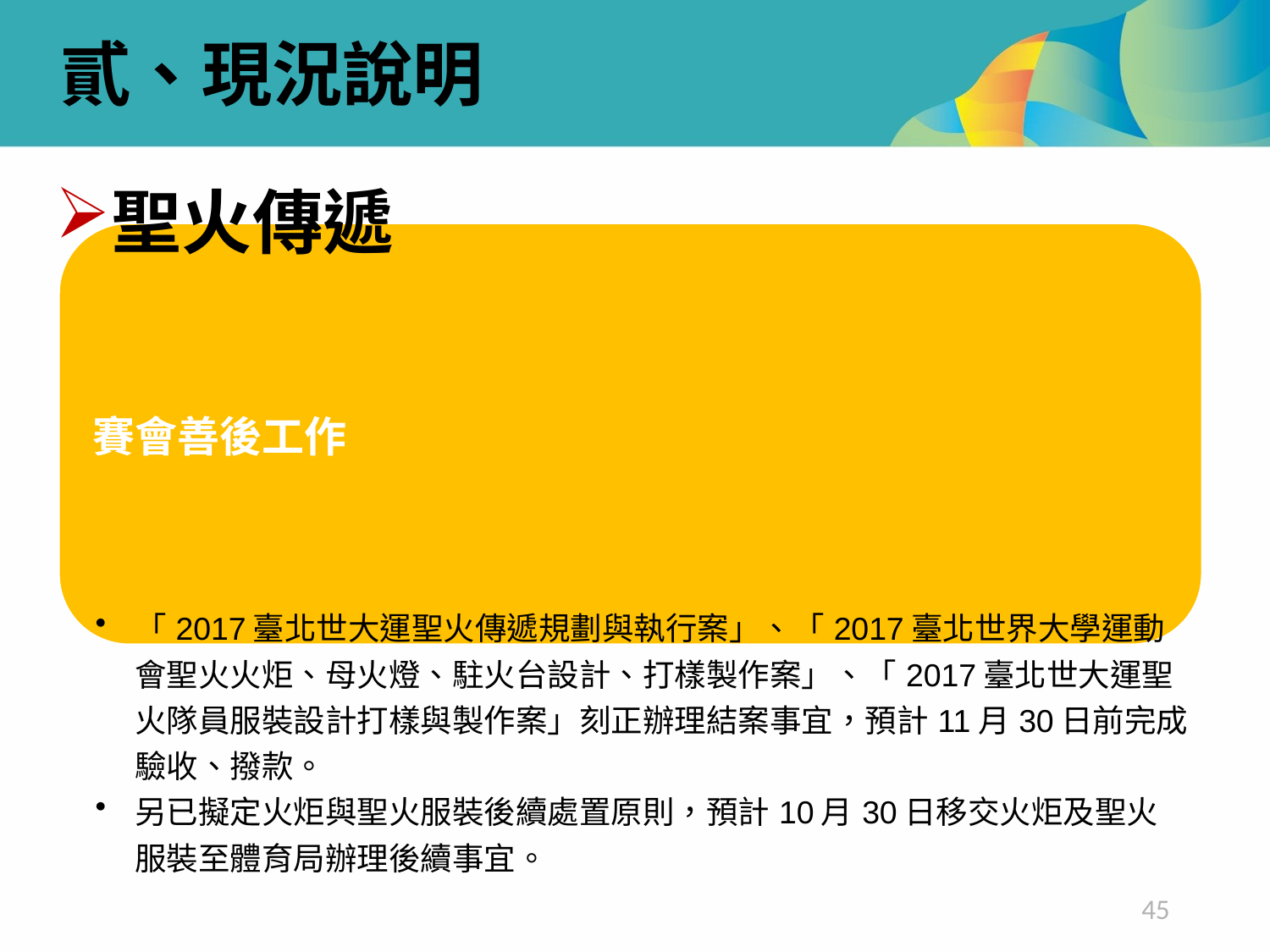

貳、現況說明
聖火傳遞
賽會善後工作
「2017臺北世大運聖火傳遞規劃與執行案」、「2017臺北世界大學運動會聖火火炬、母火燈、駐火台設計、打樣製作案」、「2017臺北世大運聖火隊員服裝設計打樣與製作案」刻正辦理結案事宜，預計11月30日前完成驗收、撥款。
另已擬定火炬與聖火服裝後續處置原則，預計10月30日移交火炬及聖火服裝至體育局辦理後續事宜。
45